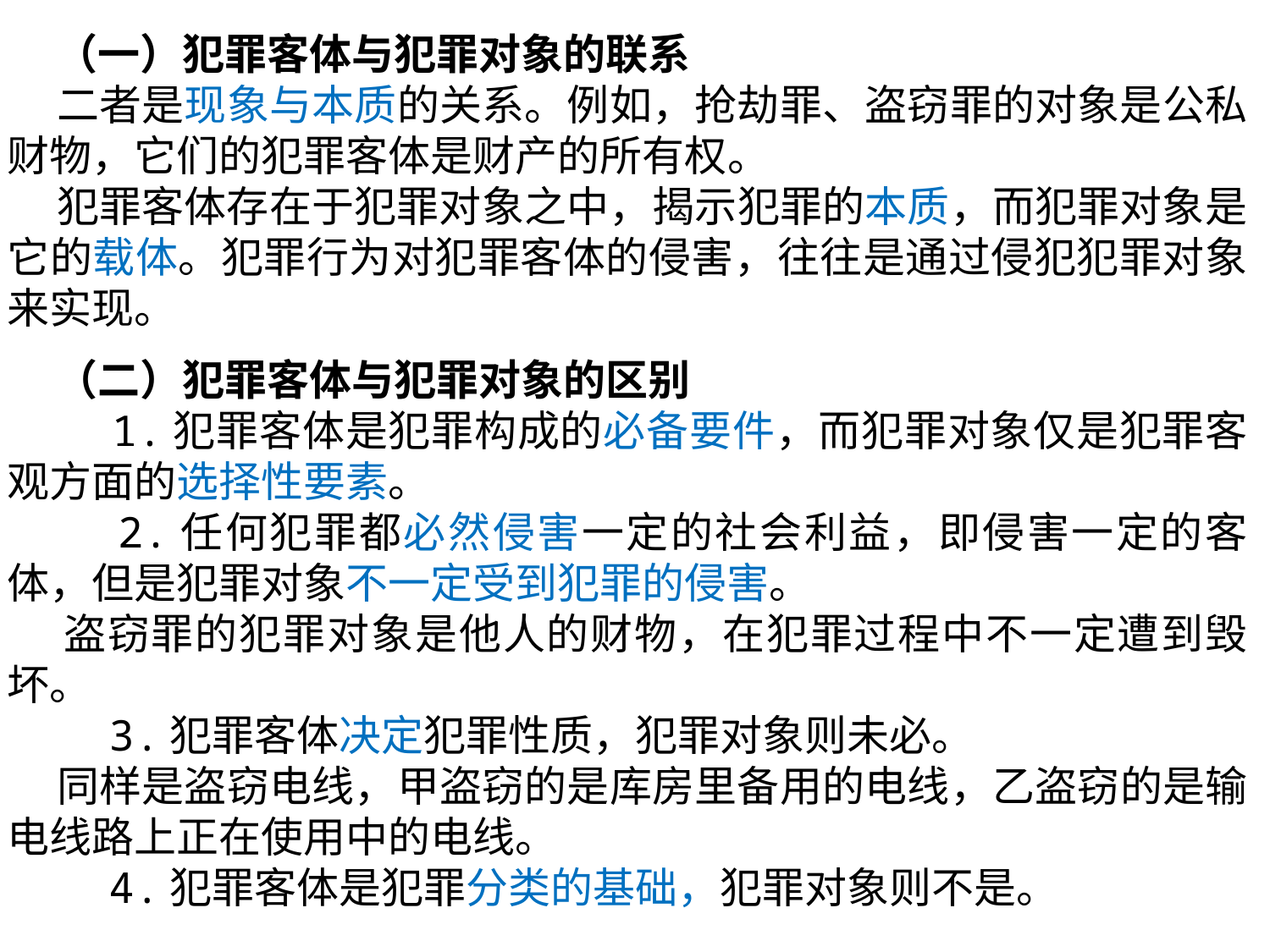

（一）犯罪客体与犯罪对象的联系
    二者是现象与本质的关系。例如，抢劫罪、盗窃罪的对象是公私财物，它们的犯罪客体是财产的所有权。
    犯罪客体存在于犯罪对象之中，揭示犯罪的本质，而犯罪对象是它的载体。犯罪行为对犯罪客体的侵害，往往是通过侵犯犯罪对象来实现。

    （二）犯罪客体与犯罪对象的区别
    1.犯罪客体是犯罪构成的必备要件，而犯罪对象仅是犯罪客观方面的选择性要素。
    2.任何犯罪都必然侵害一定的社会利益，即侵害一定的客体，但是犯罪对象不一定受到犯罪的侵害。
    盗窃罪的犯罪对象是他人的财物，在犯罪过程中不一定遭到毁坏。
    3.犯罪客体决定犯罪性质，犯罪对象则未必。
    同样是盗窃电线，甲盗窃的是库房里备用的电线，乙盗窃的是输电线路上正在使用中的电线。
    4.犯罪客体是犯罪分类的基础，犯罪对象则不是。